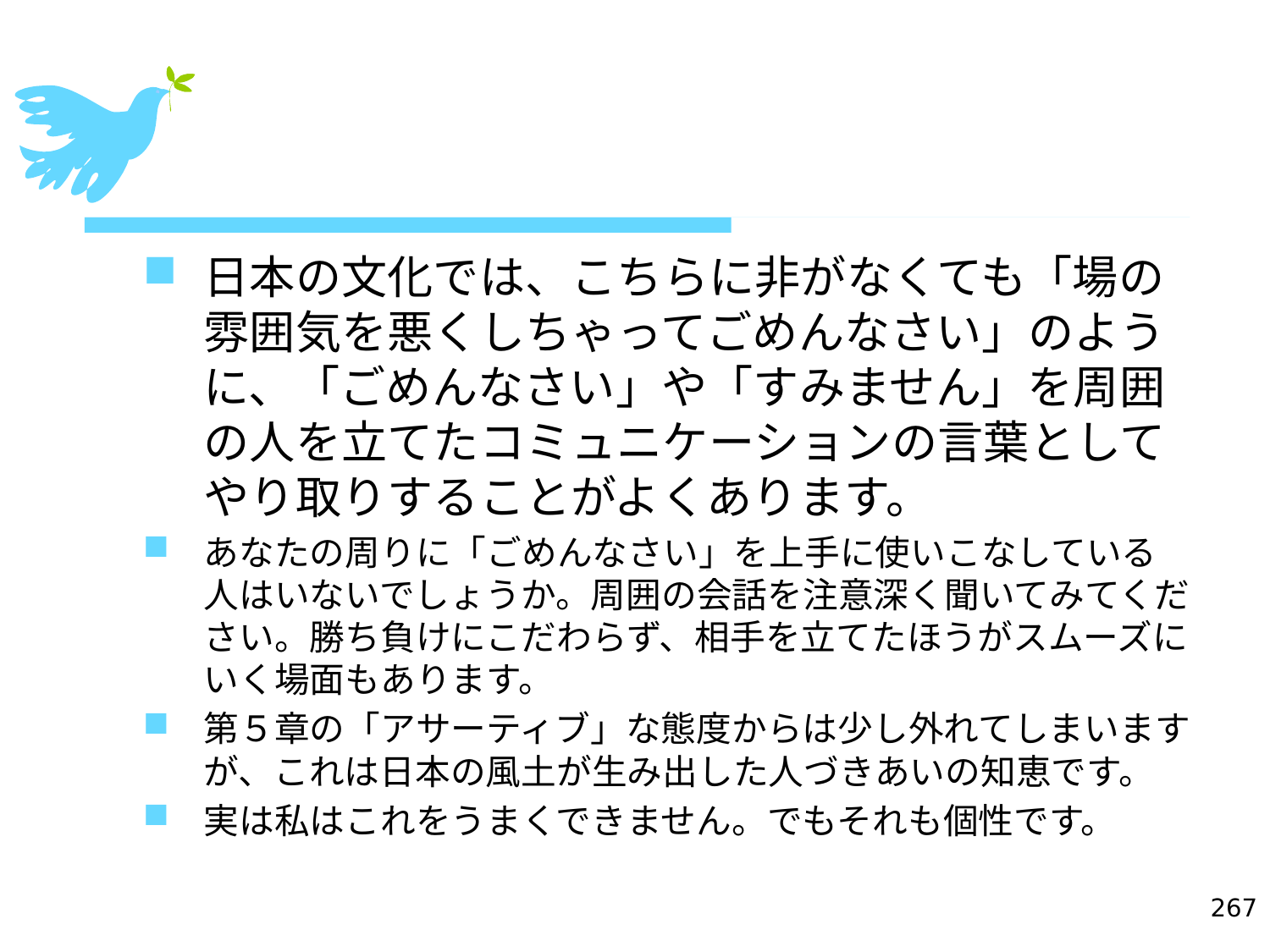

#
日本の文化では、こちらに非がなくても「場の雰囲気を悪くしちゃってごめんなさい」のように、「ごめんなさい」や「すみません」を周囲の人を立てたコミュニケーションの言葉としてやり取りすることがよくあります。
あなたの周りに「ごめんなさい」を上手に使いこなしている人はいないでしょうか。周囲の会話を注意深く聞いてみてください。勝ち負けにこだわらず、相手を立てたほうがスムーズにいく場面もあります。
第５章の「アサーティブ」な態度からは少し外れてしまいますが、これは日本の風土が生み出した人づきあいの知恵です。
実は私はこれをうまくできません。でもそれも個性です。
267